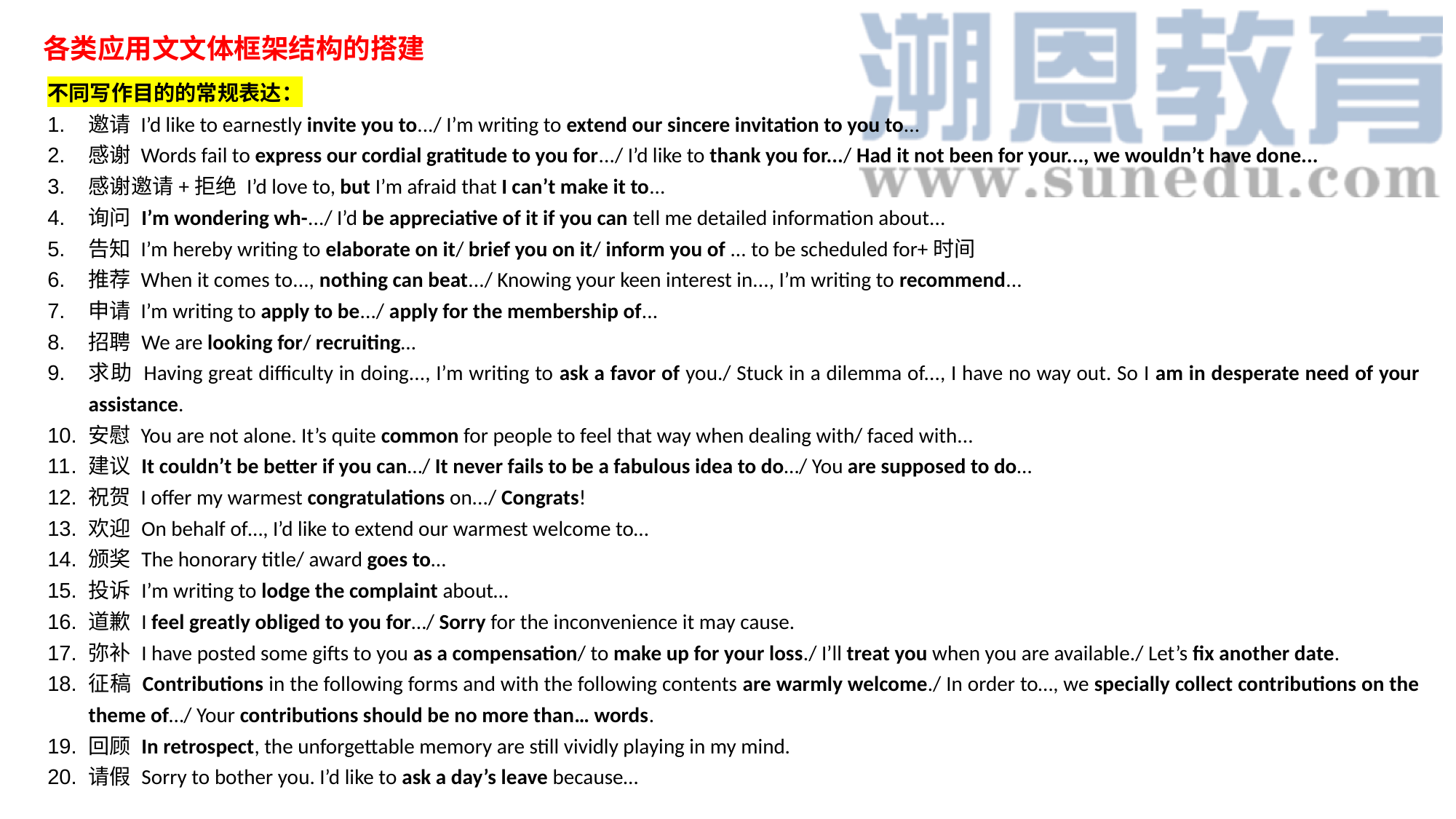

各类应用文文体框架结构的搭建
不同写作目的的常规表达：
邀请 I’d like to earnestly invite you to.../ I’m writing to extend our sincere invitation to you to...
感谢 Words fail to express our cordial gratitude to you for.../ I’d like to thank you for.../ Had it not been for your..., we wouldn’t have done...
感谢邀请+拒绝 I’d love to, but I’m afraid that I can’t make it to...
询问 I’m wondering wh-.../ I’d be appreciative of it if you can tell me detailed information about...
告知 I’m hereby writing to elaborate on it/ brief you on it/ inform you of ... to be scheduled for+时间
推荐 When it comes to..., nothing can beat.../ Knowing your keen interest in..., I’m writing to recommend...
申请 I’m writing to apply to be.../ apply for the membership of...
招聘 We are looking for/ recruiting…
求助 Having great difficulty in doing..., I’m writing to ask a favor of you./ Stuck in a dilemma of..., I have no way out. So I am in desperate need of your assistance.
安慰 You are not alone. It’s quite common for people to feel that way when dealing with/ faced with...
建议 It couldn’t be better if you can…/ It never fails to be a fabulous idea to do…/ You are supposed to do…
祝贺 I offer my warmest congratulations on.../ Congrats!
欢迎 On behalf of…, I’d like to extend our warmest welcome to…
颁奖 The honorary title/ award goes to…
投诉 I’m writing to lodge the complaint about…
道歉 I feel greatly obliged to you for…/ Sorry for the inconvenience it may cause.
弥补 I have posted some gifts to you as a compensation/ to make up for your loss./ I’ll treat you when you are available./ Let’s fix another date.
征稿 Contributions in the following forms and with the following contents are warmly welcome./ In order to…, we specially collect contributions on the theme of…/ Your contributions should be no more than… words.
回顾 In retrospect, the unforgettable memory are still vividly playing in my mind.
请假 Sorry to bother you. I’d like to ask a day’s leave because…